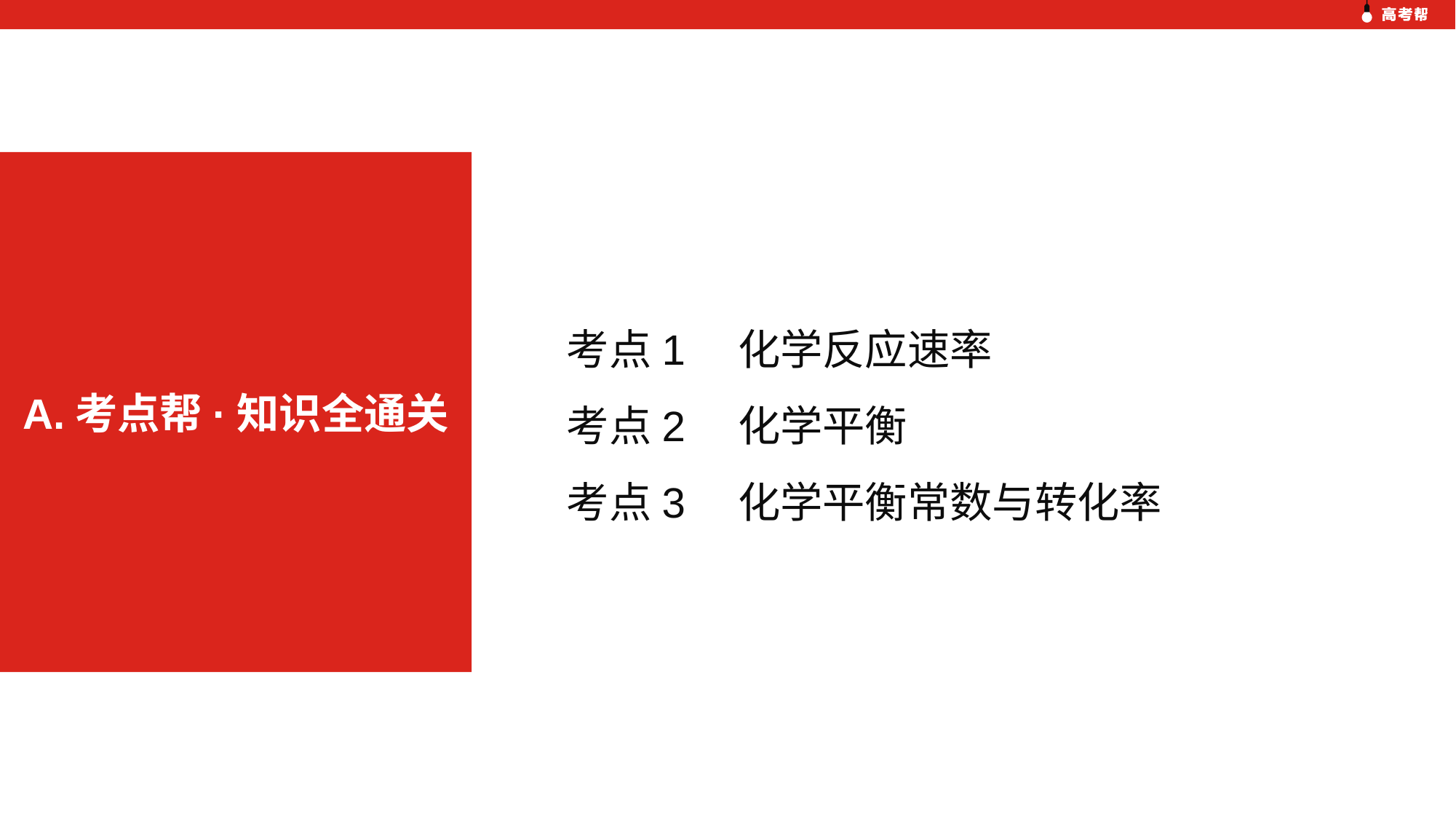

考点1　化学反应速率
考点2　化学平衡
考点3　化学平衡常数与转化率
A.考点帮·知识全通关